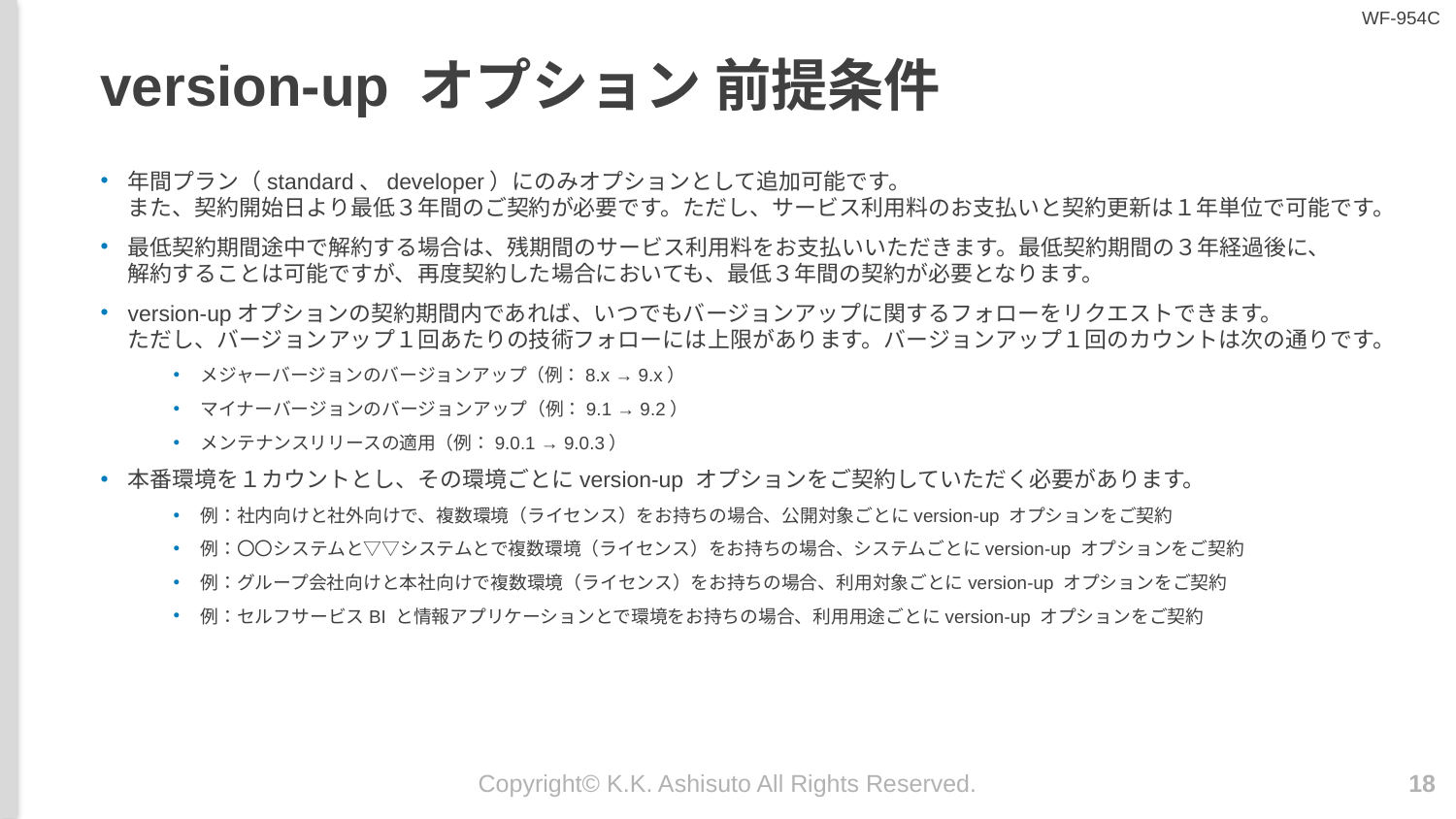

# version-up オプション 前提条件
年間プラン（standard、developer）にのみオプションとして追加可能です。
また、契約開始日より最低３年間のご契約が必要です。ただし、サービス利用料のお支払いと契約更新は１年単位で可能です。
最低契約期間途中で解約する場合は、残期間のサービス利用料をお支払いいただきます。最低契約期間の３年経過後に、
解約することは可能ですが、再度契約した場合においても、最低３年間の契約が必要となります。
version-upオプションの契約期間内であれば、いつでもバージョンアップに関するフォローをリクエストできます。
ただし、バージョンアップ１回あたりの技術フォローには上限があります。バージョンアップ１回のカウントは次の通りです。
メジャーバージョンのバージョンアップ（例：8.x → 9.x）
マイナーバージョンのバージョンアップ（例：9.1 → 9.2）
メンテナンスリリースの適用（例：9.0.1 → 9.0.3）
本番環境を１カウントとし、その環境ごとにversion-up オプションをご契約していただく必要があります。
例：社内向けと社外向けで、複数環境（ライセンス）をお持ちの場合、公開対象ごとにversion-up オプションをご契約
例：〇〇システムと▽▽システムとで複数環境（ライセンス）をお持ちの場合、システムごとにversion-up オプションをご契約
例：グループ会社向けと本社向けで複数環境（ライセンス）をお持ちの場合、利用対象ごとにversion-up オプションをご契約
例：セルフサービスBI と情報アプリケーションとで環境をお持ちの場合、利用用途ごとにversion-up オプションをご契約

Copyright© K.K. Ashisuto All Rights Reserved.
18